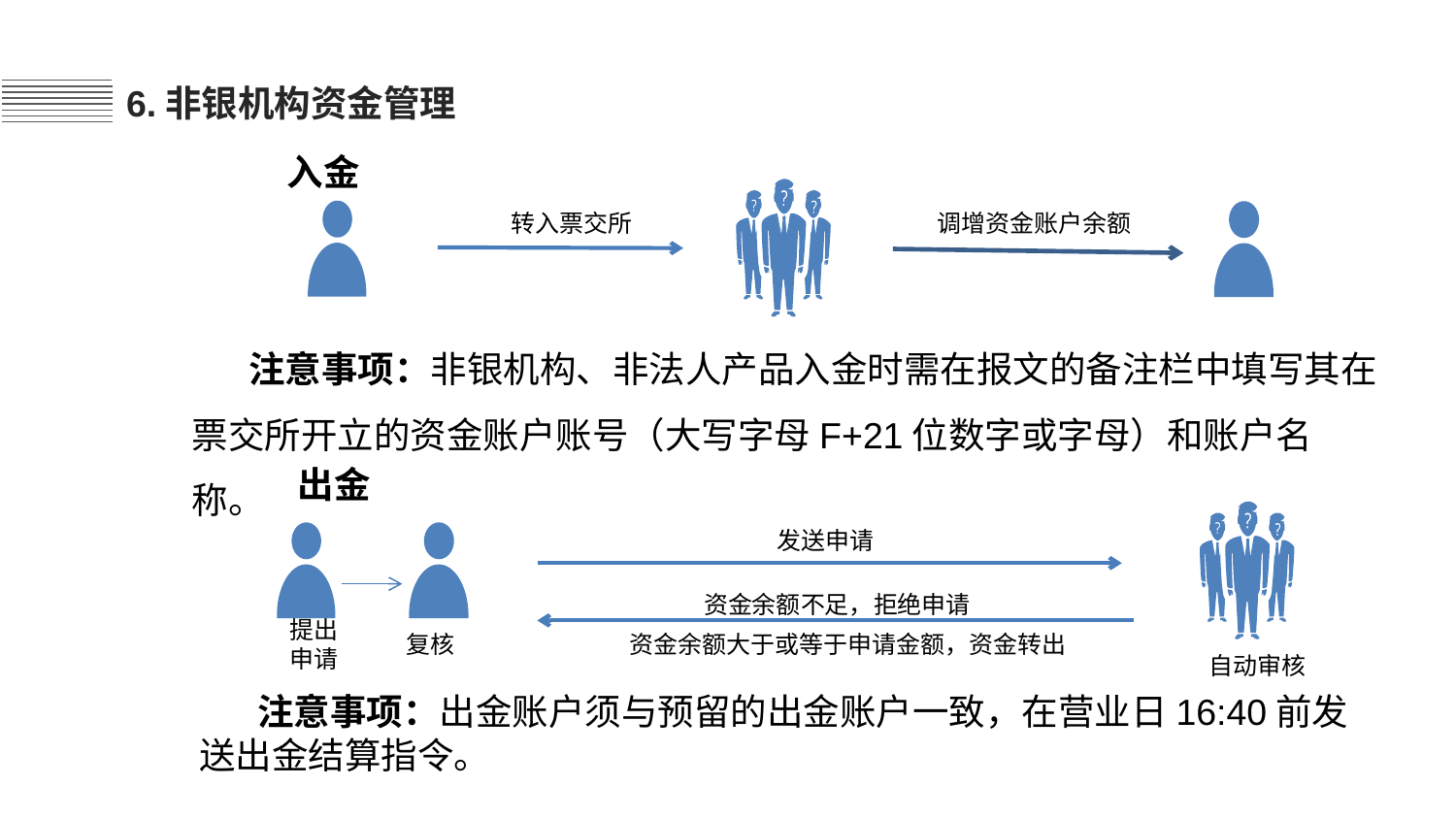

6.非银机构资金管理
入金

调增资金账户余额
转入票交所

注意事项：非银机构、非法人产品入金时需在报文的备注栏中填写其在票交所开立的资金账户账号（大写字母F+21位数字或字母）和账户名称。
出金

发送申请

资金余额不足，拒绝申请
资金余额大于或等于申请金额，资金转出
提出申请
复核
自动审核
      注意事项：出金账户须与预留的出金账户一致，在营业日16:40前发送出金结算指令。